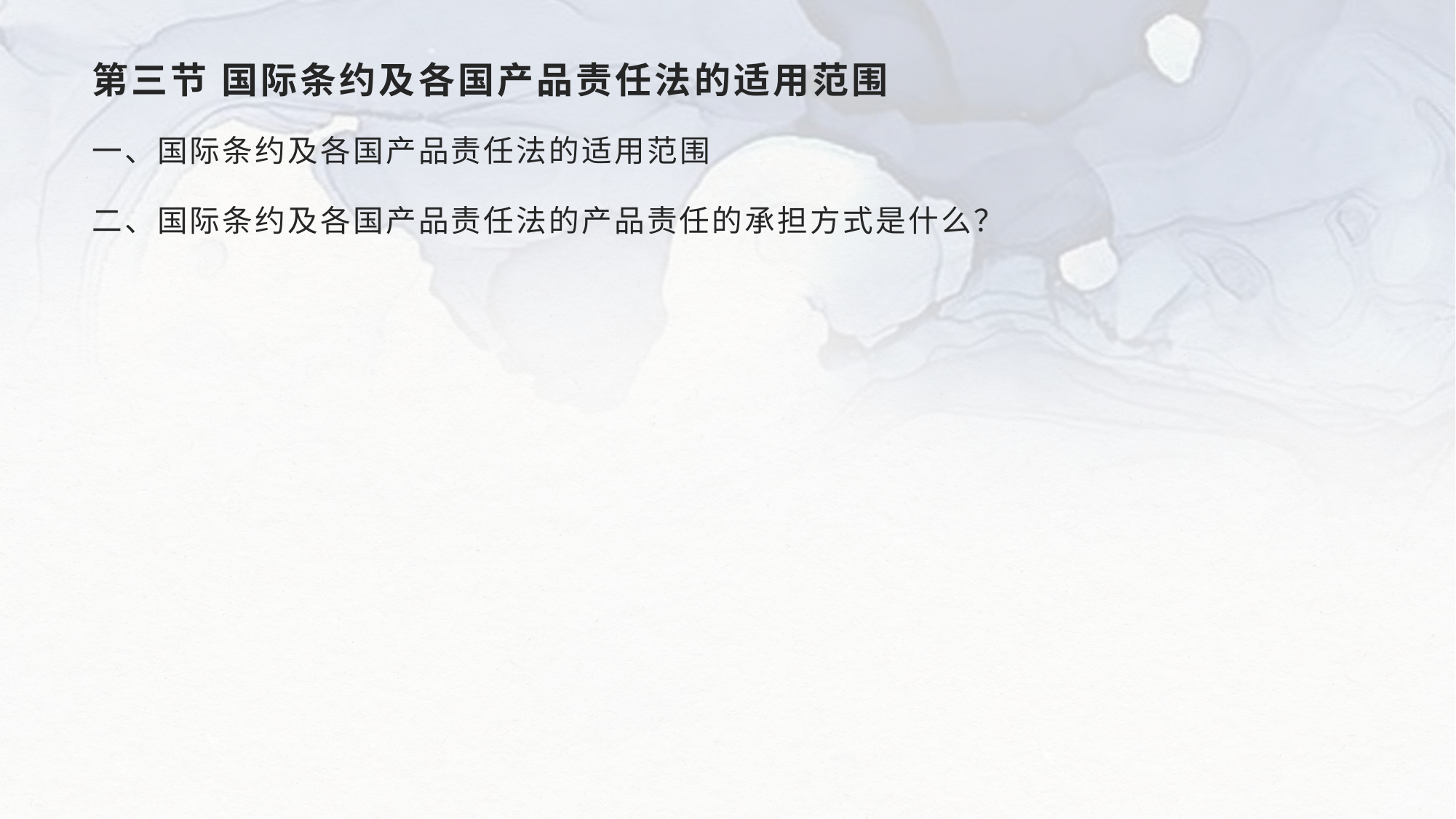

# 第三节 国际条约及各国产品责任法的适用范围
一、国际条约及各国产品责任法的适用范围
二、国际条约及各国产品责任法的产品责任的承担方式是什么？